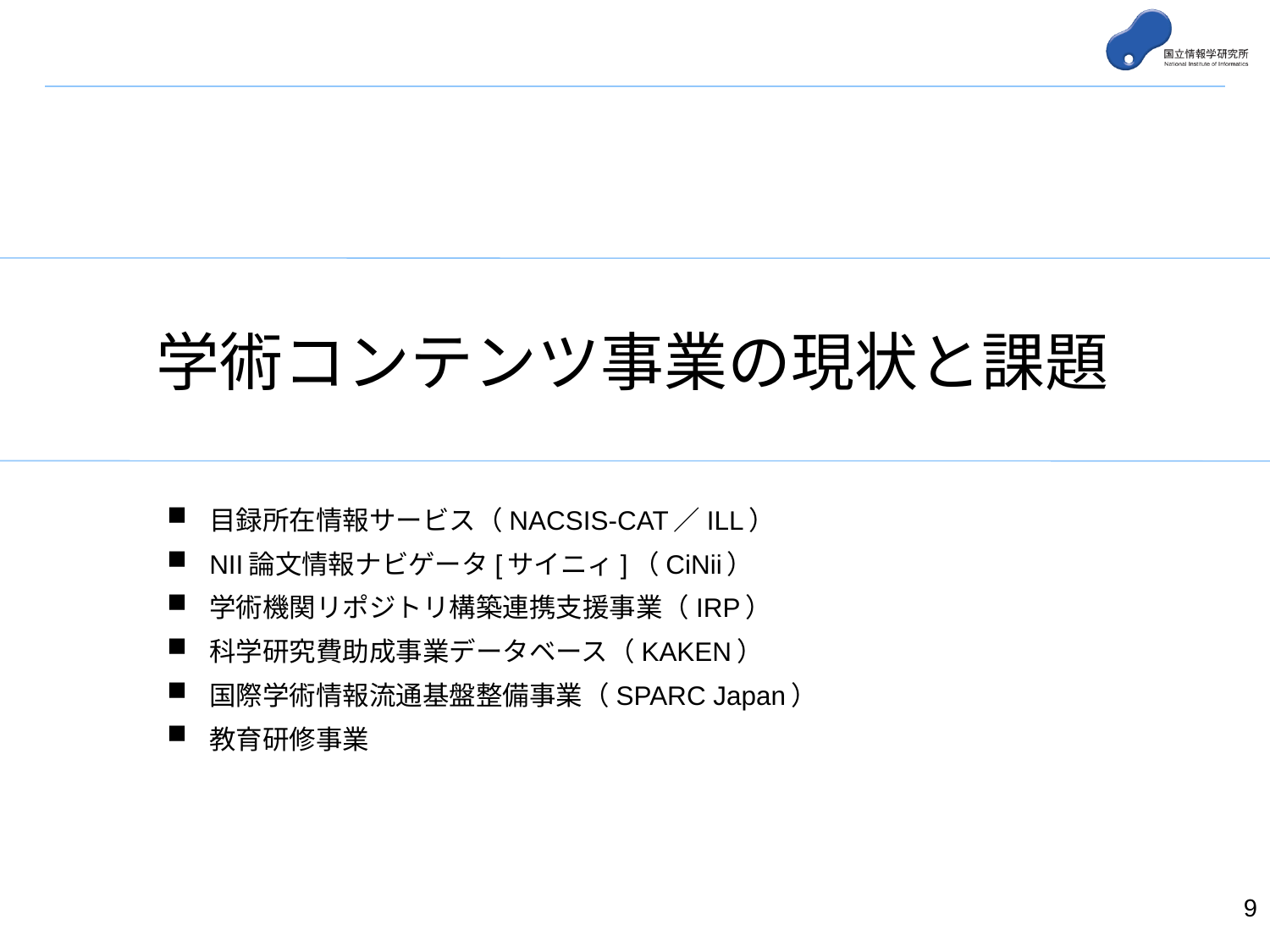

学術コンテンツ事業の現状と課題
目録所在情報サービス（NACSIS-CAT／ILL）
NII論文情報ナビゲータ[サイニィ]（CiNii）
学術機関リポジトリ構築連携支援事業（IRP）
科学研究費助成事業データベース（KAKEN）
国際学術情報流通基盤整備事業（SPARC Japan）
教育研修事業

9